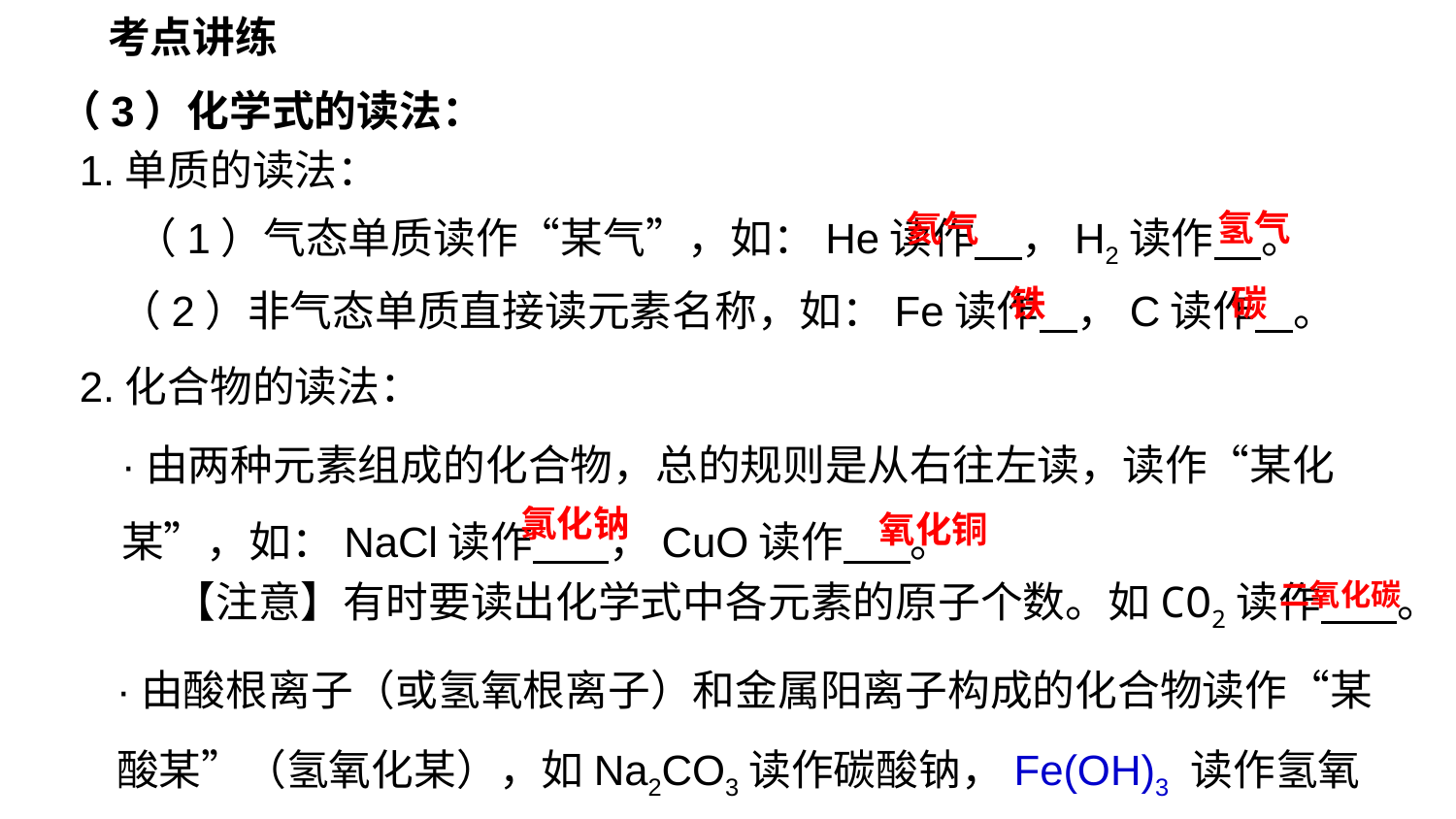

考点讲练
（3）化学式的读法：
1.单质的读法：
（1）气态单质读作“某气”，如：He读作     ，H2读作     。
氢气
氦气
（2）非气态单质直接读元素名称，如：Fe读作    ，C读作    。
碳
铁
2.化合物的读法：
·由两种元素组成的化合物，总的规则是从右往左读，读作“某化某”，如：NaCl读作        ，CuO读作       。

氯化钠
氧化铜
【注意】有时要读出化学式中各元素的原子个数。如CO2读作        。
二氧化碳
·由酸根离子（或氢氧根离子）和金属阳离子构成的化合物读作“某酸某”（氢氧化某），如Na2CO3读作碳酸钠，Fe(OH)3 读作氢氧化铁。